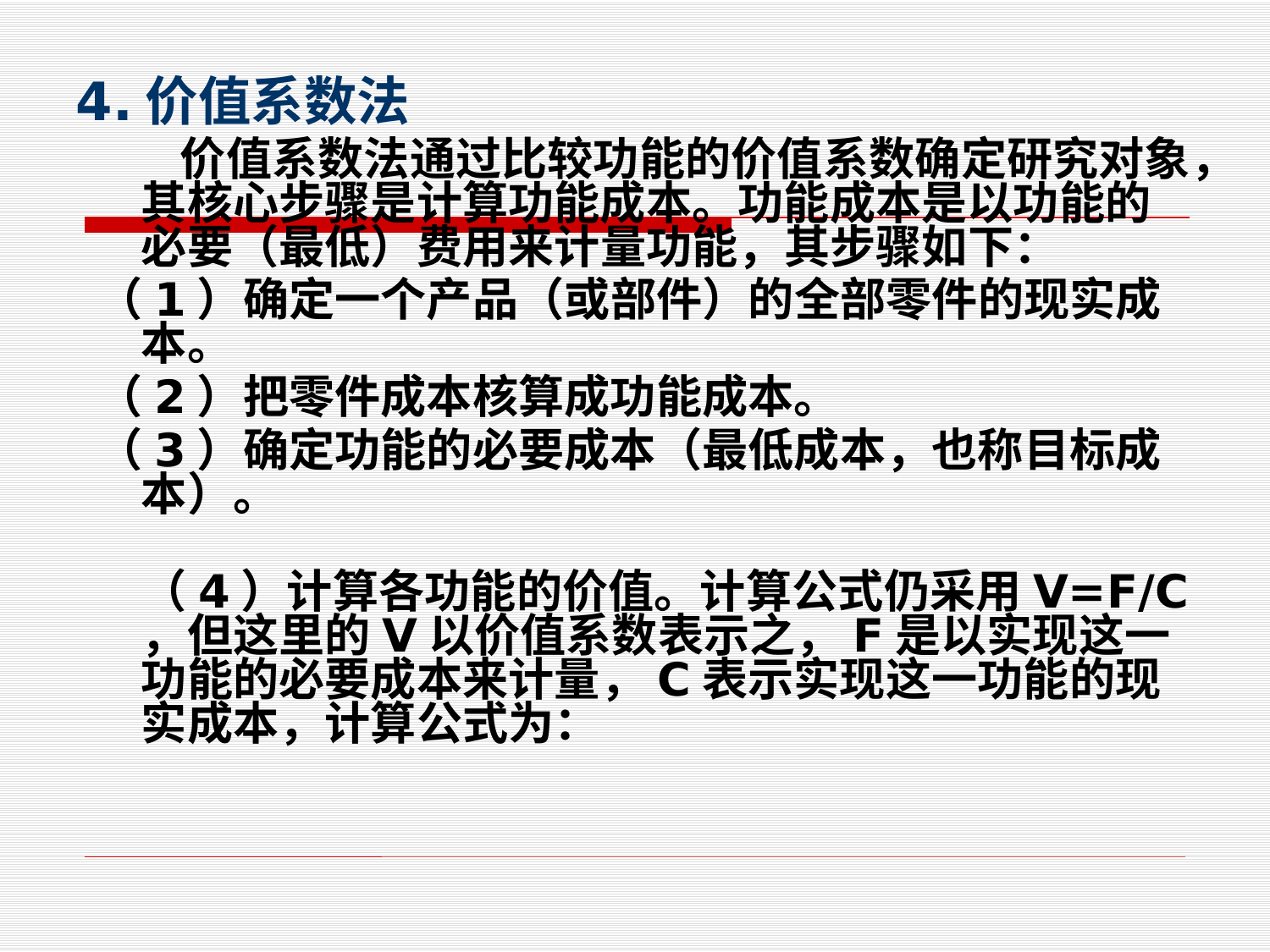

4.价值系数法
         价值系数法通过比较功能的价值系数确定研究对象，其核心步骤是计算功能成本。功能成本是以功能的必要（最低）费用来计量功能，其步骤如下：
 （1）确定一个产品（或部件）的全部零件的现实成本。
 （2）把零件成本核算成功能成本。
 （3）确定功能的必要成本（最低成本，也称目标成本）。
 （4）计算各功能的价值。计算公式仍采用V=F/C，但这里的V以价值系数表示之，F是以实现这一功能的必要成本来计量，C表示实现这一功能的现实成本，计算公式为：